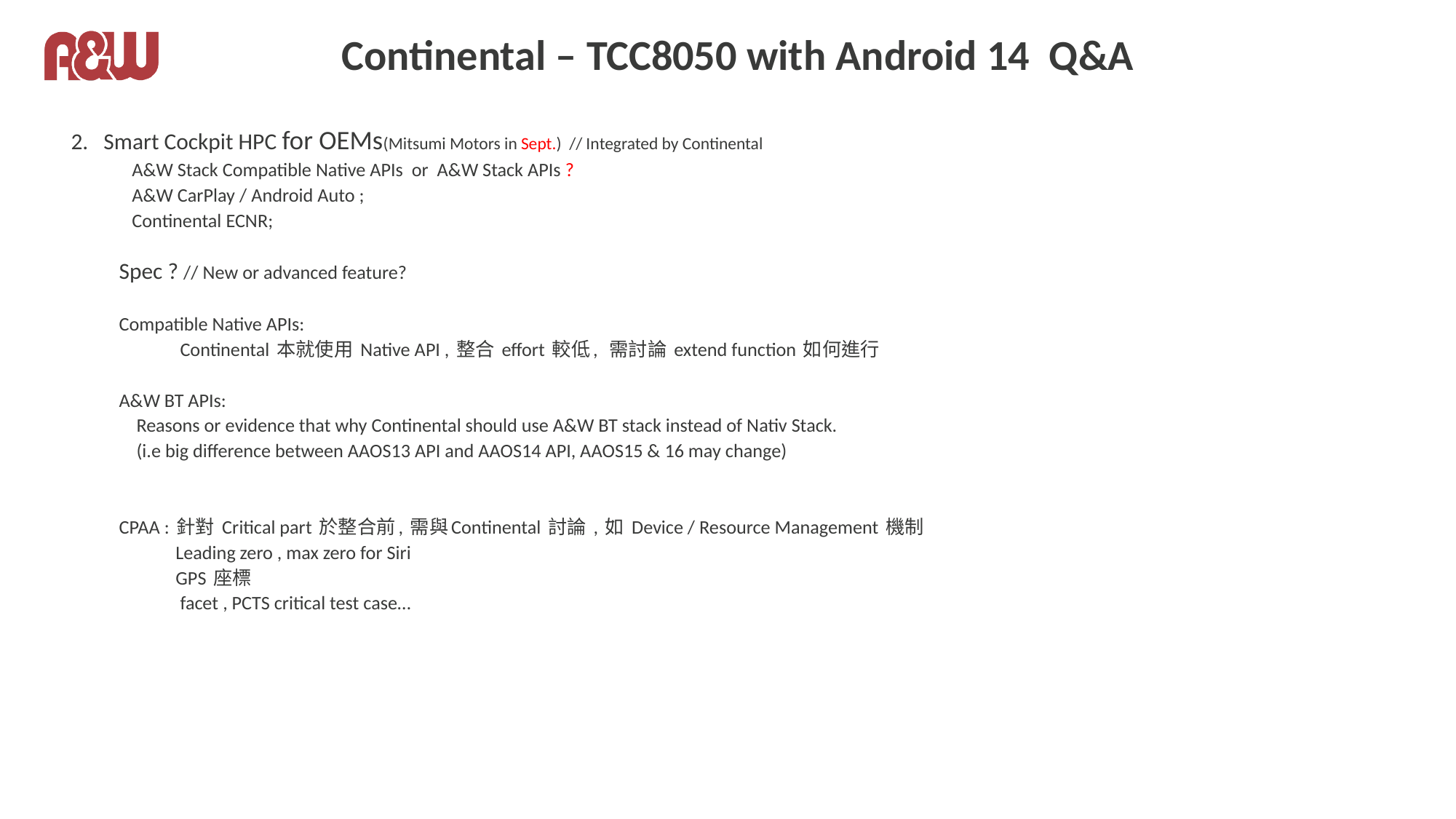

# Continental – TCC8050 with Android 14  Q&A
2.   Smart Cockpit HPC for OEMs(Mitsumi Motors in Sept.)  // Integrated by Continental
              A&W Stack Compatible Native APIs  or  A&W Stack APIs ?
              A&W CarPlay / Android Auto ;
              Continental ECNR;

           Spec ? // New or advanced feature?

           Compatible Native APIs:
                         Continental 本就使用 Native API , 整合 effort 較低,  需討論 extend function 如何進行

           A&W BT APIs:
               Reasons or evidence that why Continental should use A&W BT stack instead of Nativ Stack.
               (i.e big difference between AAOS13 API and AAOS14 API, AAOS15 & 16 may change)

           CPAA : 針對 Critical part 於整合前, 需與Continental 討論 , 如 Device / Resource Management 機制
                        Leading zero , max zero for Siri
                        GPS 座標
                         facet , PCTS critical test case…